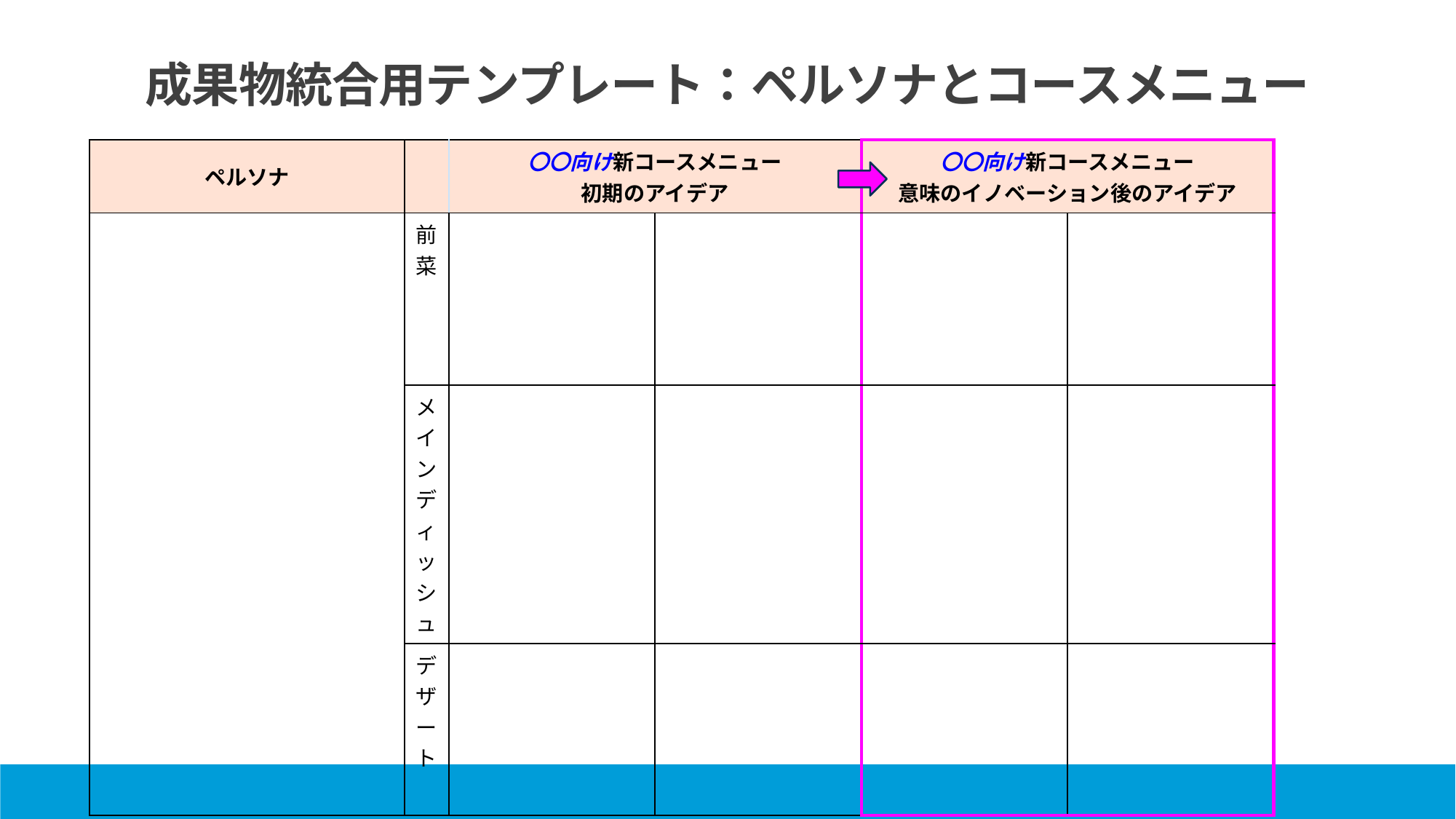

# 成果物統合用テンプレート：ペルソナとコースメニュー
| ペルソナ |  | 〇〇向け新コースメニュー 初期のアイデア |  | 〇〇向け新コースメニュー 意味のイノベーション後のアイデア |  |
| --- | --- | --- | --- | --- | --- |
|  | 前菜 |  |  |  |  |
|  | メインディッシュ |  |  |  |  |
|  | デザート |  |  |  |  |